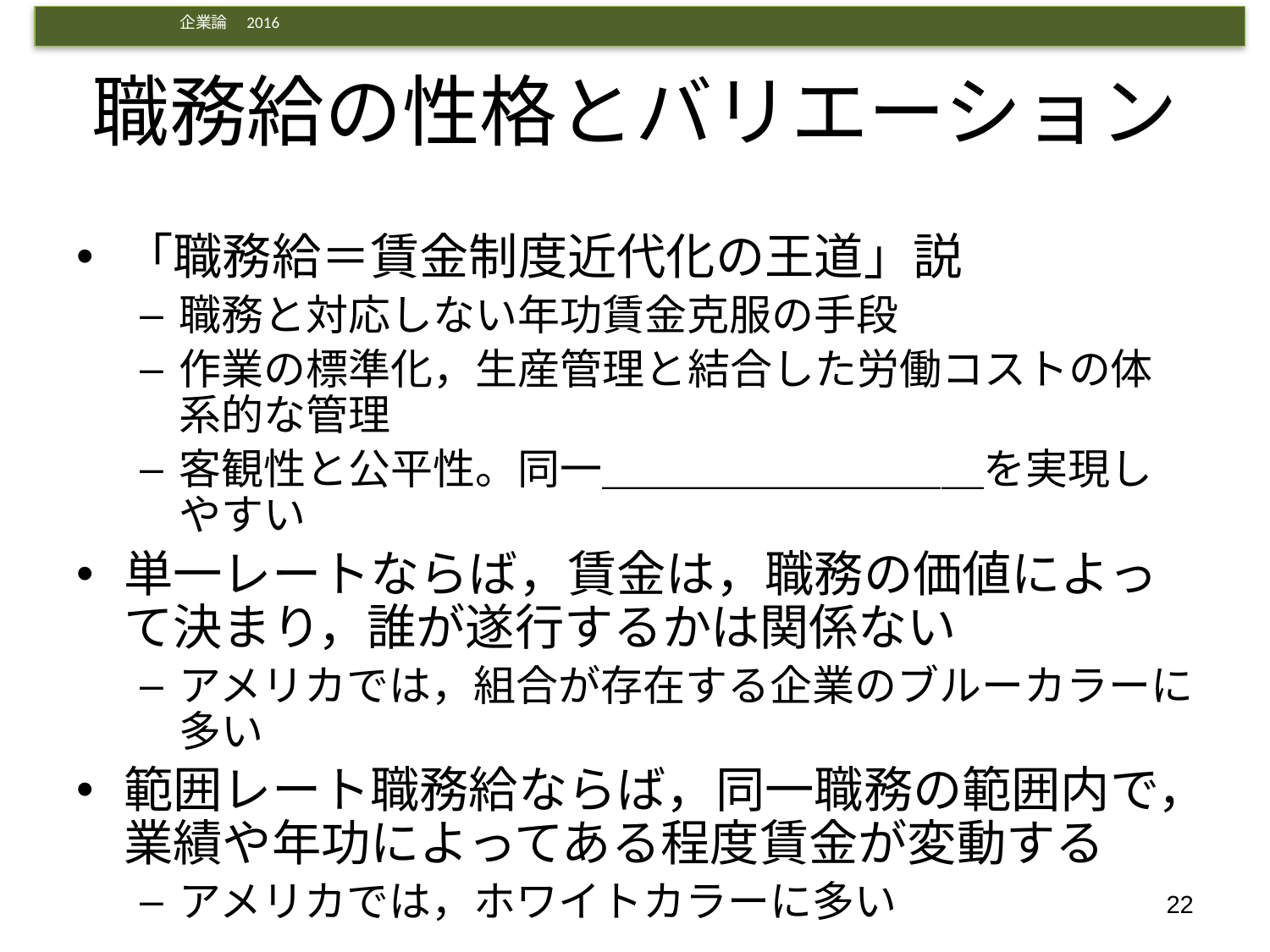

# 職務給の性格とバリエーション
「職務給＝賃金制度近代化の王道」説
職務と対応しない年功賃金克服の手段
作業の標準化，生産管理と結合した労働コストの体系的な管理
客観性と公平性。同一＿＿＿＿＿＿＿＿＿を実現しやすい
単一レートならば，賃金は，職務の価値によって決まり，誰が遂行するかは関係ない
アメリカでは，組合が存在する企業のブルーカラーに多い
範囲レート職務給ならば，同一職務の範囲内で，業績や年功によってある程度賃金が変動する
アメリカでは，ホワイトカラーに多い
22